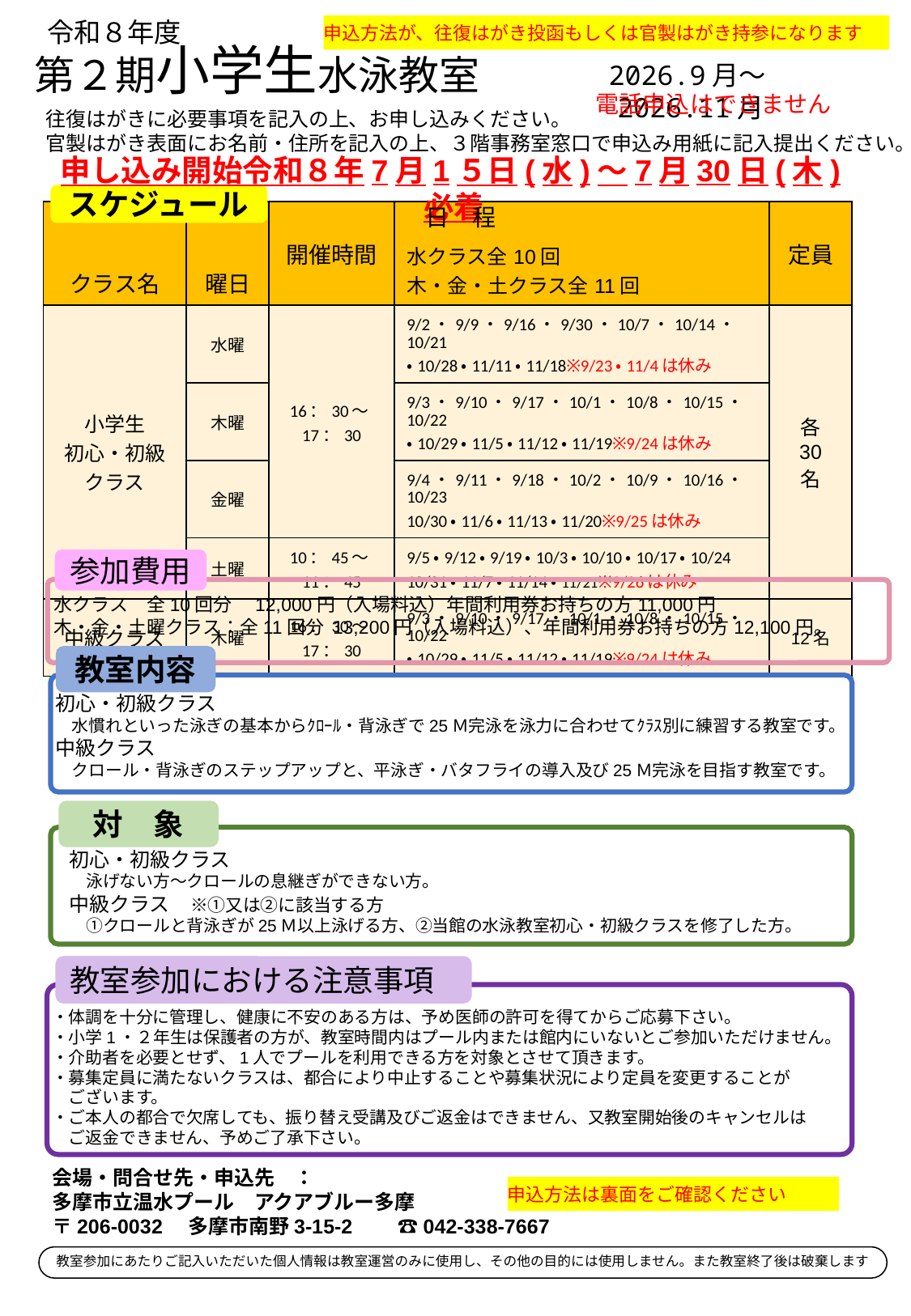

令和８年度
申込方法が、往復はがき投函もしくは官製はがき持参になります
第２期小学生水泳教室
2026.9月～2026.11月
電話申込はできません
往復はがきに必要事項を記入の上、お申し込みください。
官製はがき表面にお名前・住所を記入の上、３階事務室窓口で申込み用紙に記入提出ください。
申し込み開始令和８年7月1５日(水)～7月30日(木)必着
スケジュール
日　程
| クラス名 | 曜日 | 開催時間 | 水クラス全10回　　　　　　　　　木・金・土クラス全11回 | 定員 |
| --- | --- | --- | --- | --- |
| 小学生 初心・初級 クラス | 水曜 | 16：30～17：30 | 9/2・9/9・9/16・9/30・10/7・10/14・10/21 ・10/28・11/11・11/18※9/23・11/4は休み | 各 30 名 |
|  | 木曜 |  | 9/3・9/10・9/17・10/1・10/8・10/15・10/22 ・10/29・11/5・11/12・11/19※9/24は休み |  |
|  | 金曜 |  | 9/4・9/11・9/18・10/2・10/9・10/16・10/23 10/30・11/6・11/13・11/20※9/25は休み |  |
|  | 土曜 | 10：45～11：45 | 9/5・9/12・9/19・10/3・10/10・10/17・10/24　10/31・11/7・11/14・11/21※9/26は休み |  |
| 中級クラス | 木曜 | 16：30～17：30 | 9/3・9/10・9/17・10/1・10/8・10/15・10/22 ・10/29・11/5・11/12・11/19※9/24は休み | 12名 |
参加費用

水クラス　全10回分　12,000円（入場料込）年間利用券お持ちの方11,000円
木・金・土曜クラス：全11回分 13,200円（入場料込）、年間利用券お持ちの方12,100円。
教室内容

初心・初級クラス
　水慣れといった泳ぎの基本からｸﾛｰﾙ・背泳ぎで25Ｍ完泳を泳力に合わせてｸﾗｽ別に練習する教室です。
中級クラス
　クロール・背泳ぎのステップアップと、平泳ぎ・バタフライの導入及び25Ｍ完泳を目指す教室です。

対　象

初心・初級クラス
　泳げない方～クロールの息継ぎができない方。
中級クラス　※①又は②に該当する方
　①クロールと背泳ぎが25Ｍ以上泳げる方、②当館の水泳教室初心・初級クラスを修了した方。

教室参加における注意事項

・体調を十分に管理し、健康に不安のある方は、予め医師の許可を得てからご応募下さい。
・小学1・２年生は保護者の方が、教室時間内はプール内または館内にいないとご参加いただけません。
・介助者を必要とせず、1人でプールを利用できる方を対象とさせて頂きます。
・募集定員に満たないクラスは、都合により中止することや募集状況により定員を変更することが
　ございます。
・ご本人の都合で欠席しても、振り替え受講及びご返金はできません、又教室開始後のキャンセルは
　ご返金できません、予めご了承下さい。

会場・問合せ先・申込先　：
多摩市立温水プール　アクアブルー多摩
〒206-0032　多摩市南野3-15-2　　☎042-338-7667
申込方法は裏面をご確認ください
教室参加にあたりご記入いただいた個人情報は教室運営のみに使用し、その他の目的には使用しません。また教室終了後は破棄します